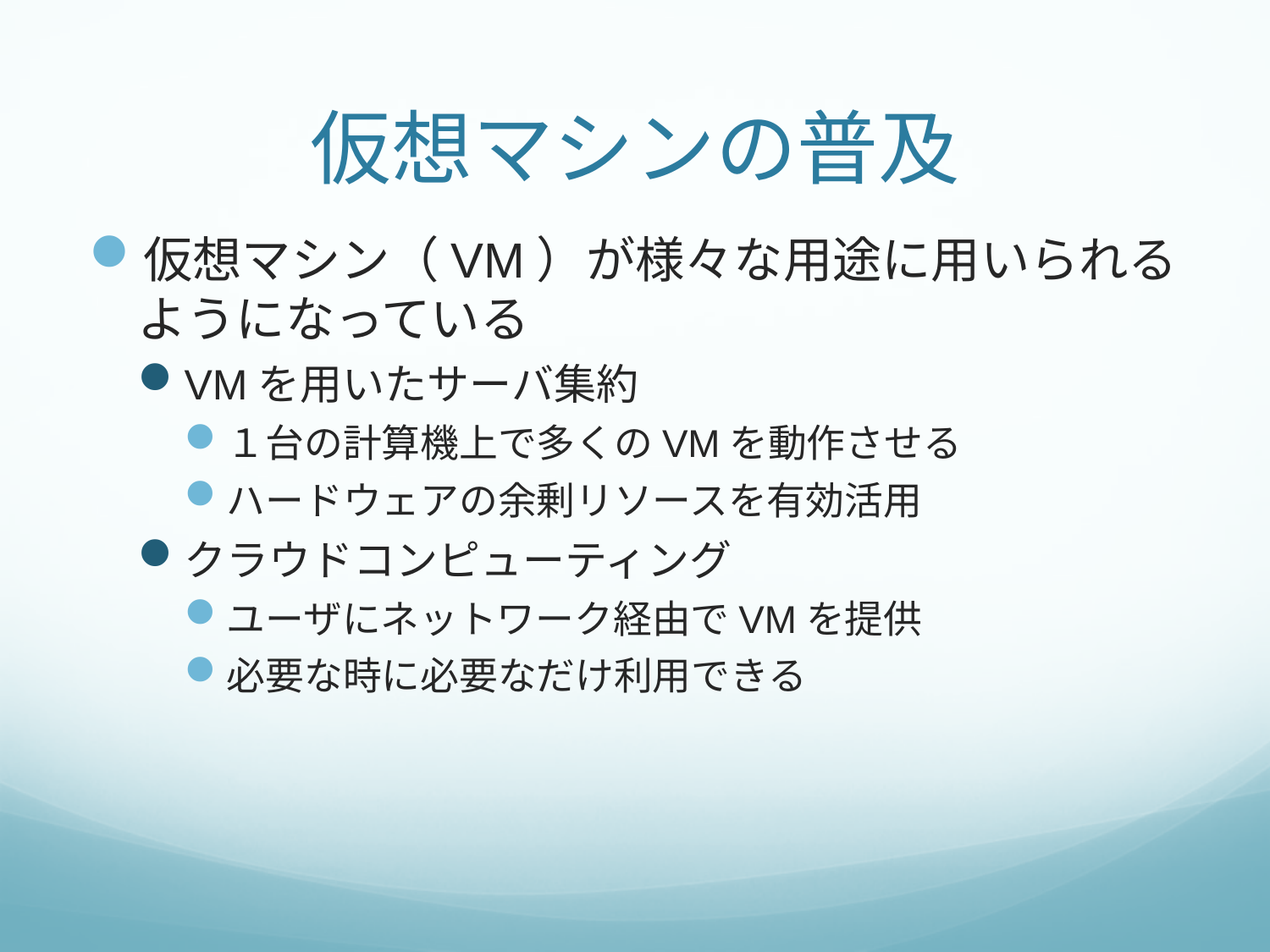

# 仮想マシンの普及
仮想マシン（VM）が様々な用途に用いられるようになっている
VMを用いたサーバ集約
１台の計算機上で多くのVMを動作させる
ハードウェアの余剰リソースを有効活用
クラウドコンピューティング
ユーザにネットワーク経由でVMを提供
必要な時に必要なだけ利用できる